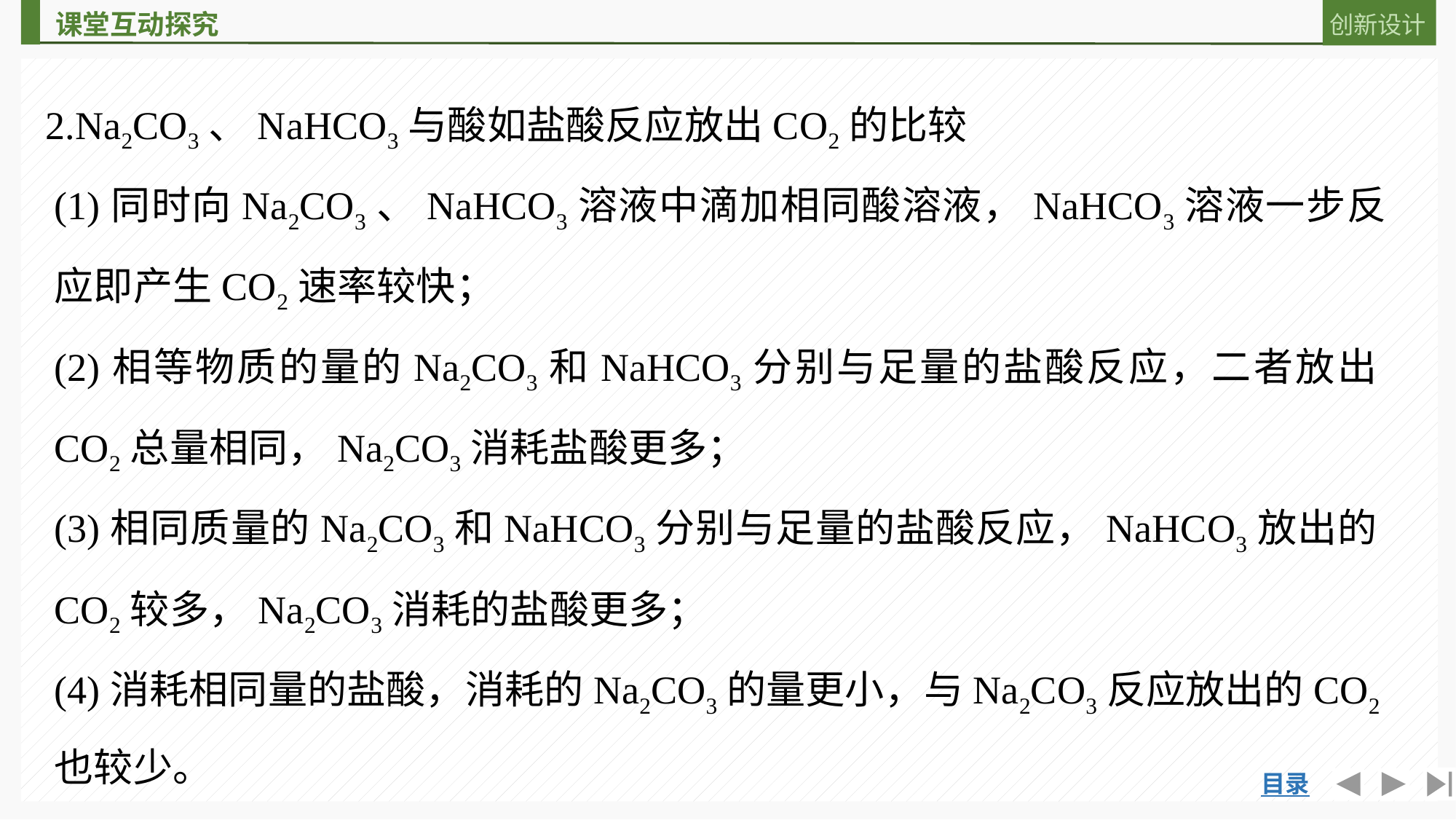

2.Na2CO3、NaHCO3与酸如盐酸反应放出CO2的比较
(1)同时向Na2CO3、NaHCO3溶液中滴加相同酸溶液，NaHCO3溶液一步反应即产生CO2速率较快；
(2)相等物质的量的Na2CO3和NaHCO3分别与足量的盐酸反应，二者放出CO2总量相同，Na2CO3消耗盐酸更多；
(3)相同质量的Na2CO3和NaHCO3分别与足量的盐酸反应，NaHCO3放出的CO2较多，Na2CO3消耗的盐酸更多；
(4)消耗相同量的盐酸，消耗的Na2CO3的量更小，与Na2CO3反应放出的CO2也较少。